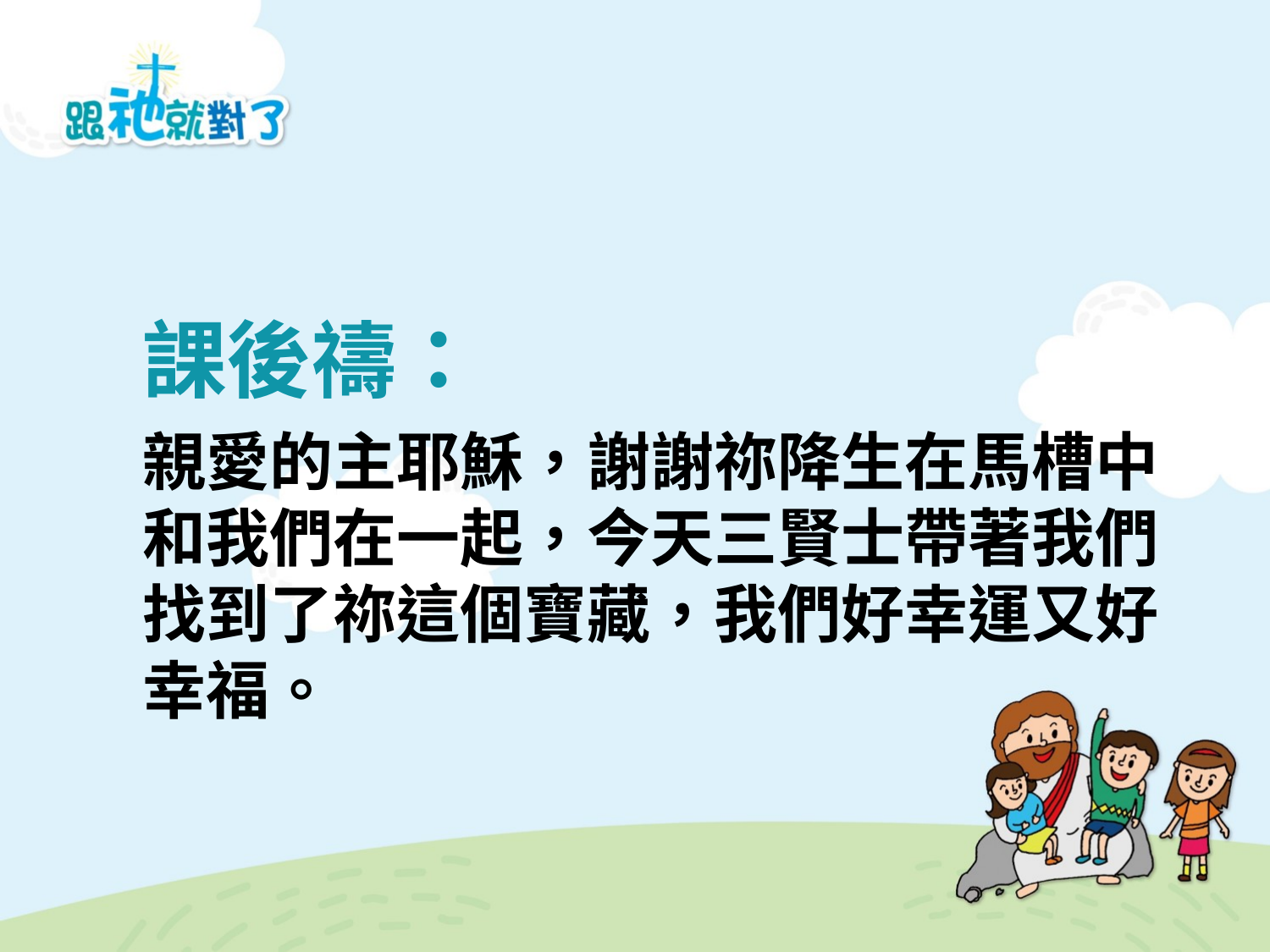

課後禱：
親愛的主耶穌，謝謝祢降生在馬槽中和我們在一起，今天三賢士帶著我們找到了祢這個寶藏，我們好幸運又好幸福。